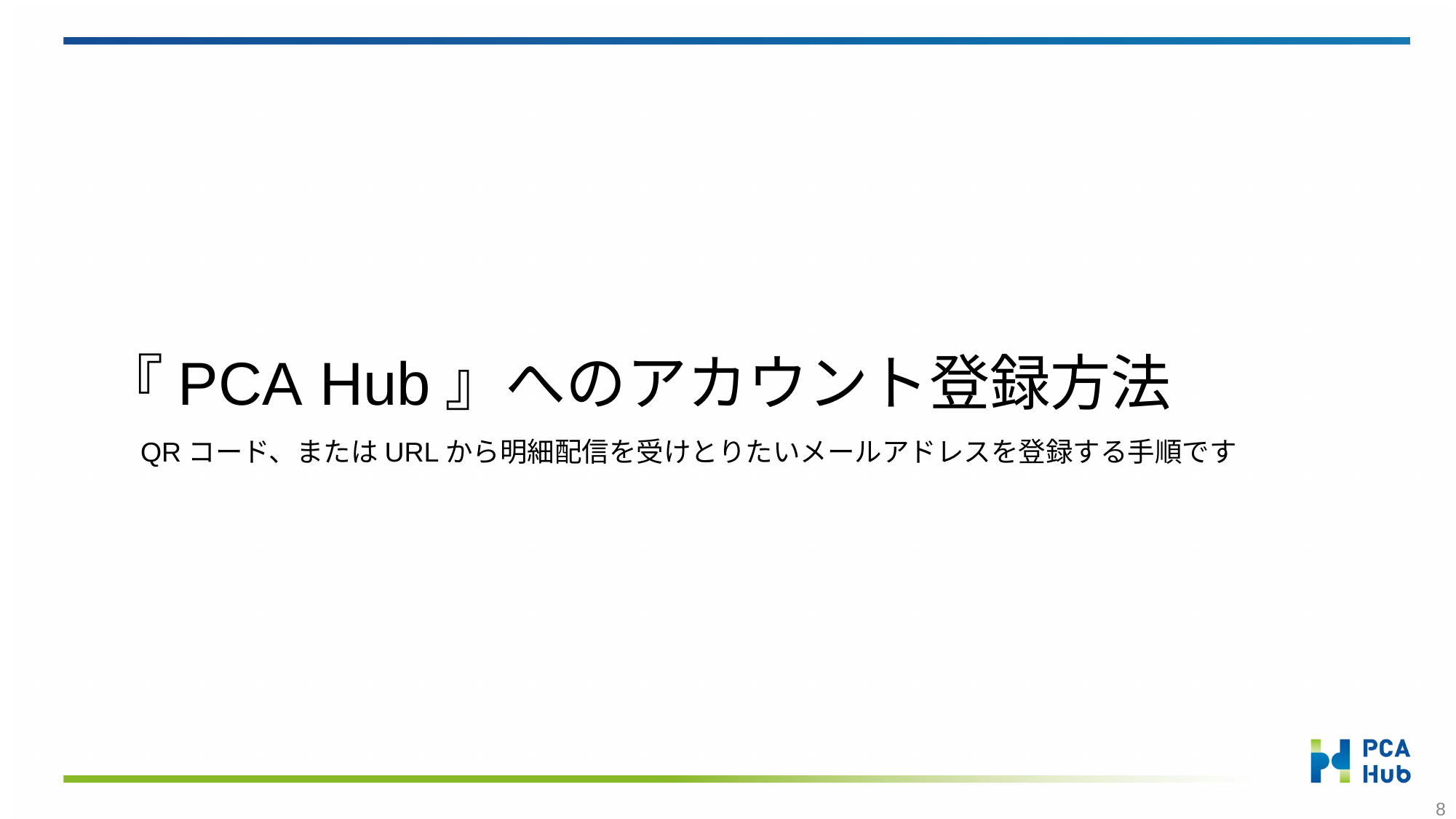

『PCA Hub』へのアカウント登録方法
QRコード、またはURLから明細配信を受けとりたいメールアドレスを登録する手順です

8